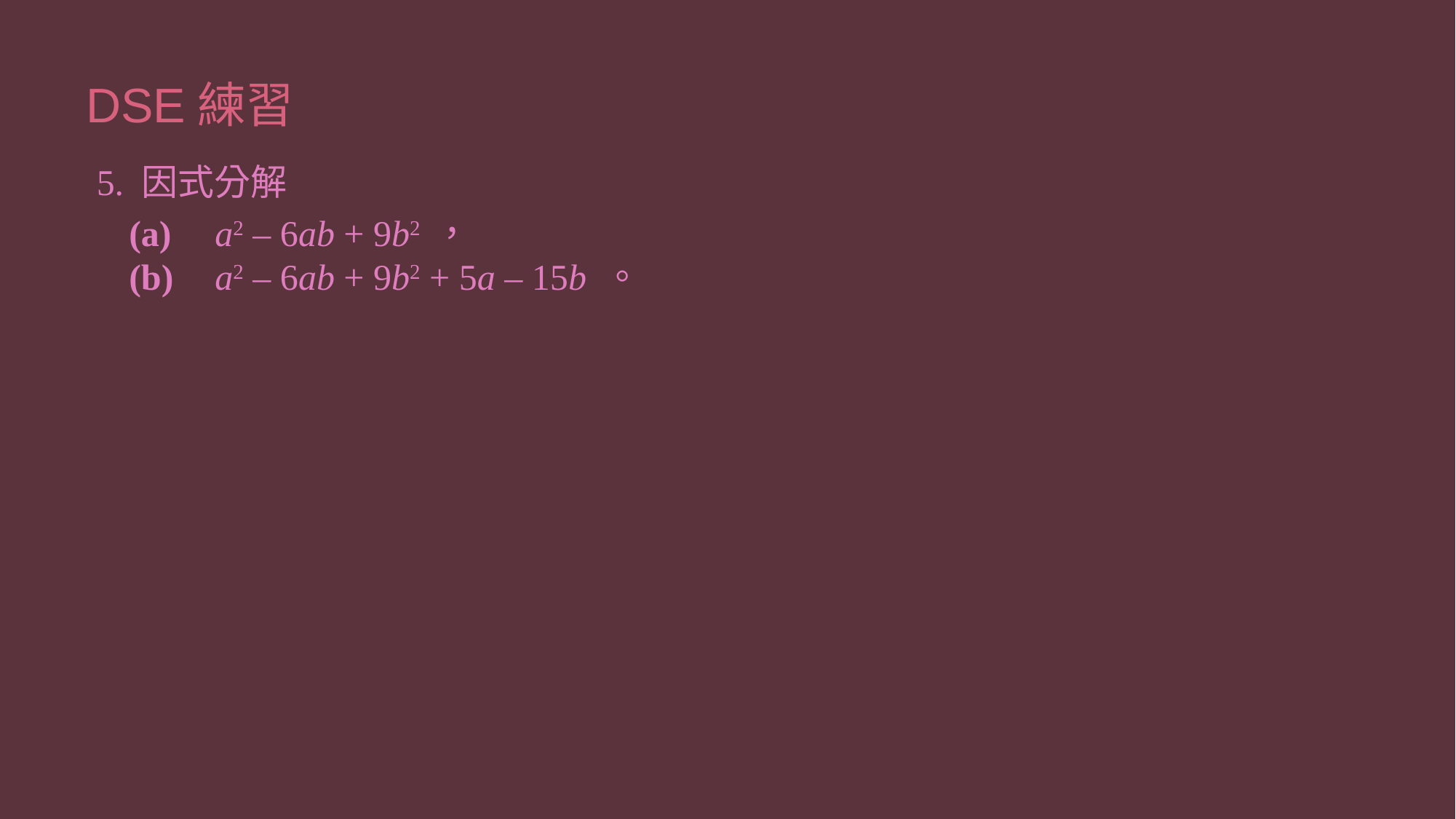

# DSE練習
5. 因式分解
	(a)	 a2 – 6ab + 9b2 ，
	(b)	 a2 – 6ab + 9b2 + 5a – 15b 。